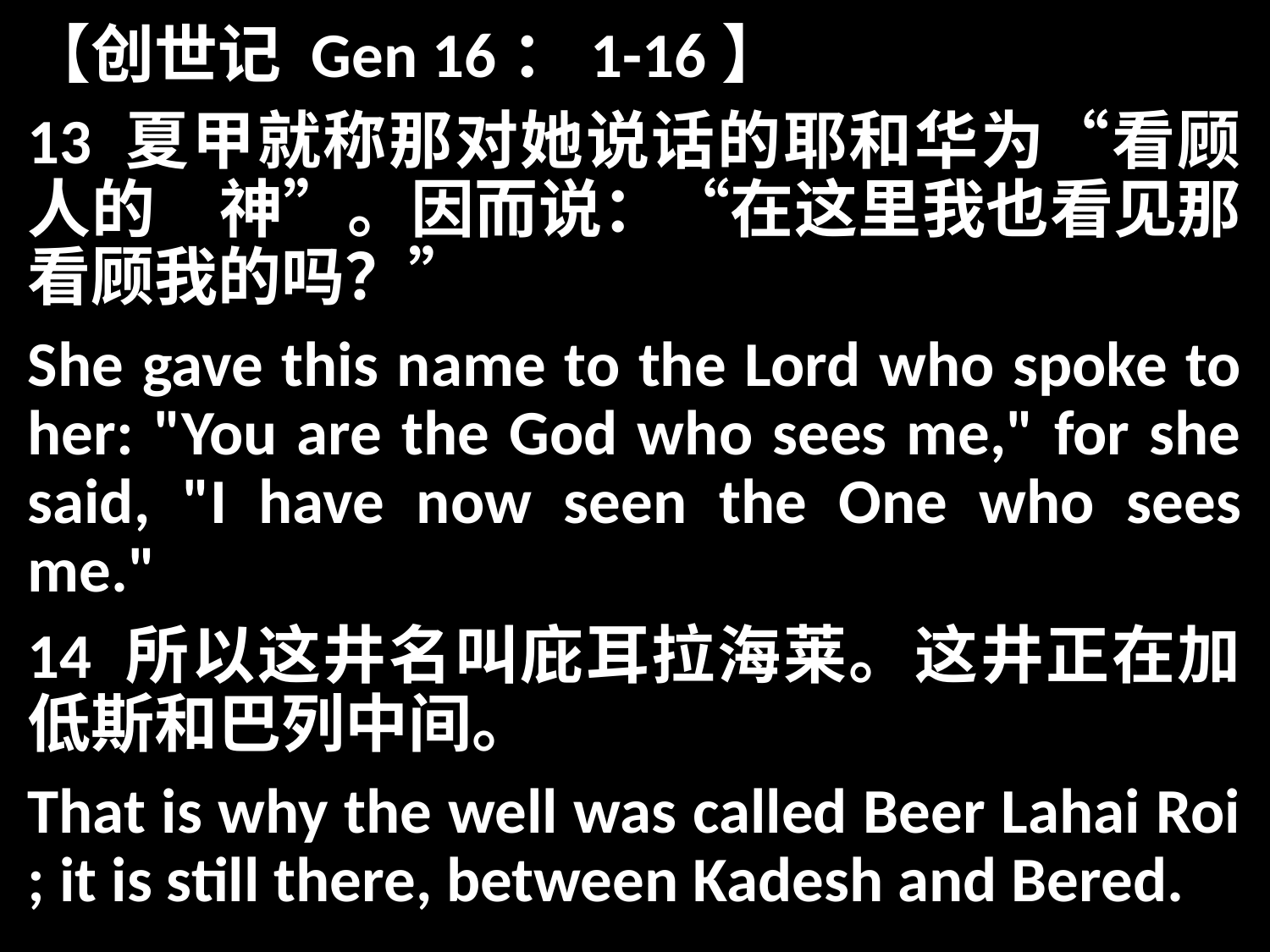

【创世记 Gen 16：1-16】
13 夏甲就称那对她说话的耶和华为“看顾人的　神”。因而说：“在这里我也看见那看顾我的吗？”
She gave this name to the Lord who spoke to her: "You are the God who sees me," for she said, "I have now seen the One who sees me."
14 所以这井名叫庇耳拉海莱。这井正在加低斯和巴列中间。
That is why the well was called Beer Lahai Roi ; it is still there, between Kadesh and Bered.